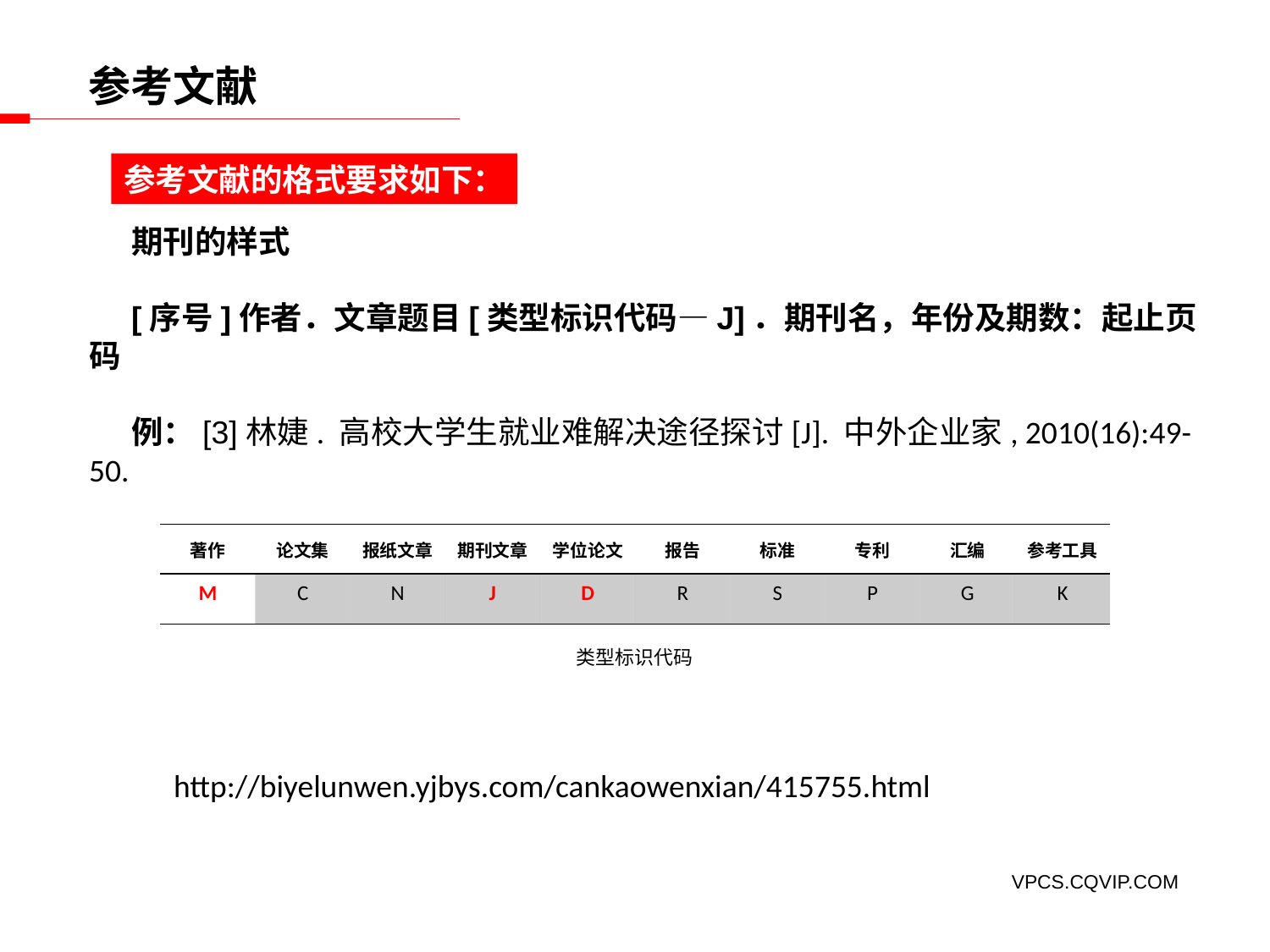

参考文献

参考文献的格式要求如下：
期刊的样式

[序号]作者．文章题目[类型标识代码—J]．期刊名，年份及期数：起止页码

例：[3]林婕. 高校大学生就业难解决途径探讨[J]. 中外企业家, 2010(16):49-50.

| 著作 | 论文集 | 报纸文章 | 期刊文章 | 学位论文 | 报告 | 标准 | 专利 | 汇编 | 参考工具 |
| --- | --- | --- | --- | --- | --- | --- | --- | --- | --- |
| M | C | N | J | D | R | S | P | G | K |
类型标识代码
http://biyelunwen.yjbys.com/cankaowenxian/415755.html
VPCS.CQVIP.COM